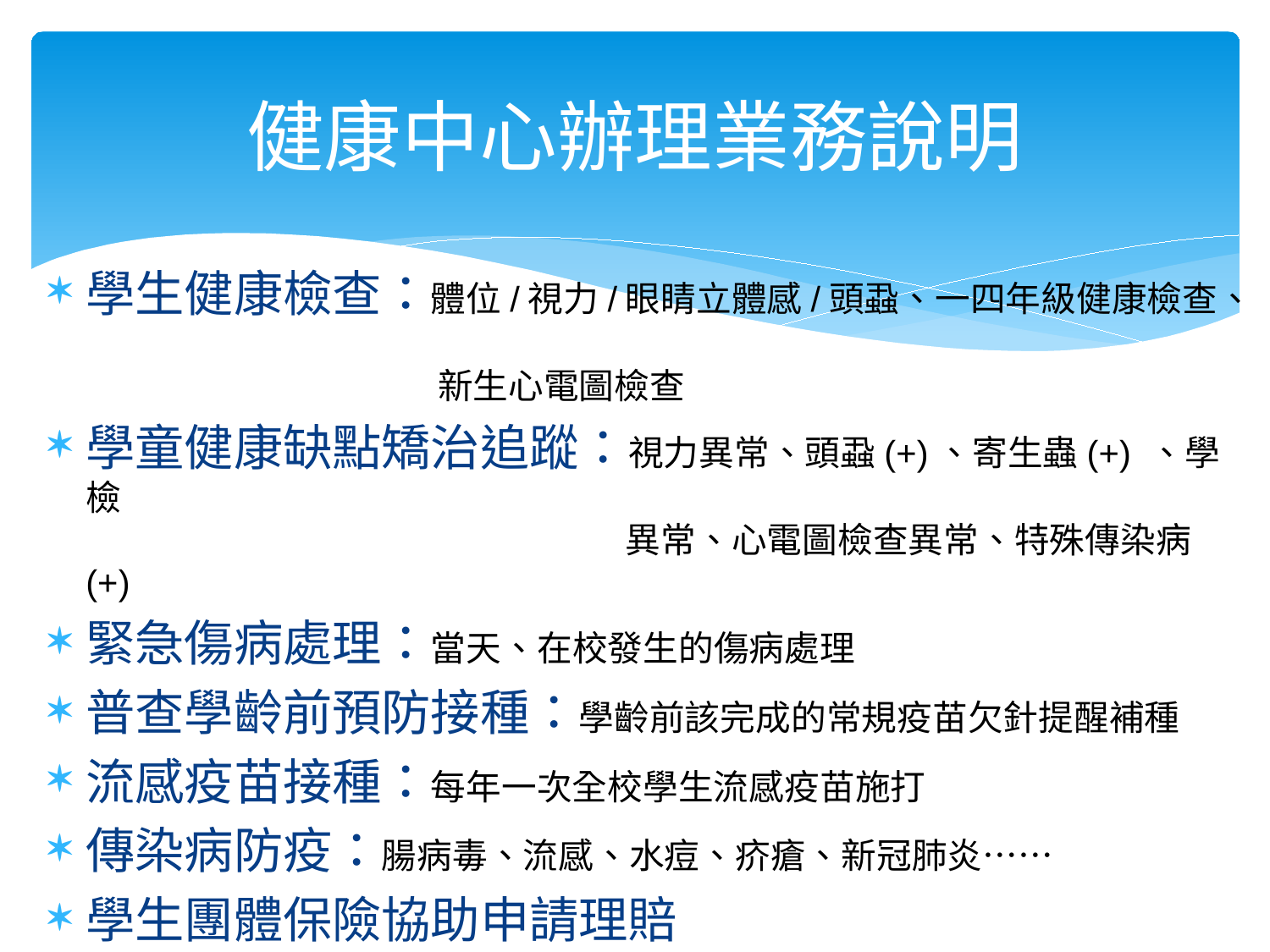

# 健康中心辦理業務說明
學生健康檢查：體位/視力/眼睛立體感/頭蝨、一四年級健康檢查、
                                             新生心電圖檢查
學童健康缺點矯治追蹤：視力異常、頭蝨(+)、寄生蟲(+) 、學檢
                                                                     異常、心電圖檢查異常、特殊傳染病(+)
緊急傷病處理：當天、在校發生的傷病處理
普查學齡前預防接種：學齡前該完成的常規疫苗欠針提醒補種
流感疫苗接種：每年一次全校學生流感疫苗施打
傳染病防疫：腸病毒、流感、水痘、疥瘡、新冠肺炎……
學生團體保險協助申請理賠
衛生保健宣導